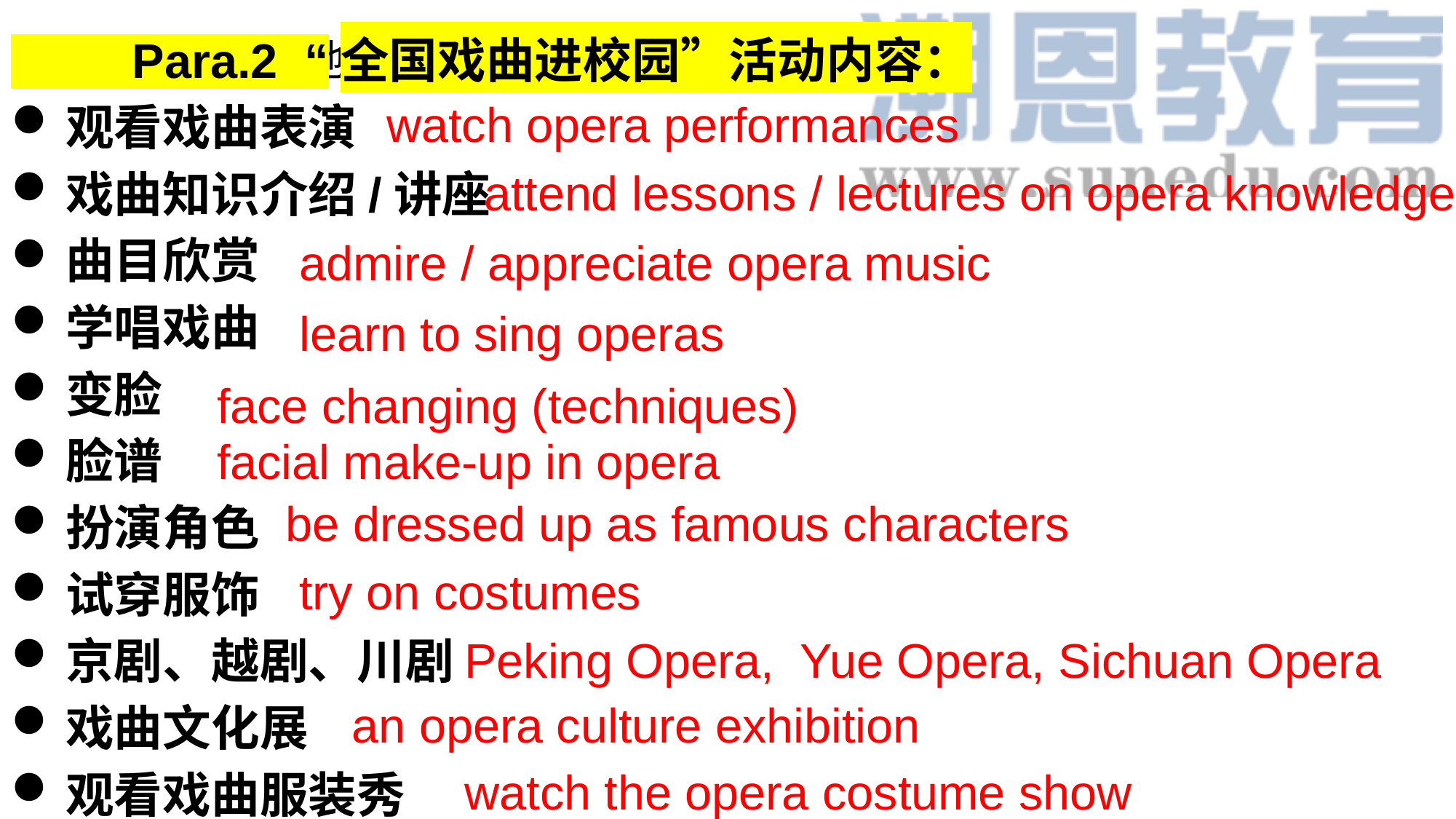

Para.2  “全国戏曲进校园”活动内容：
观看戏曲表演
戏曲知识介绍/讲座
曲目欣赏
学唱戏曲
变脸
脸谱
扮演角色
试穿服饰
京剧、越剧、川剧
戏曲文化展
观看戏曲服装秀
Para.2    1.时间地点;   2.活动内容;   3.活动感受。
watch opera performances
attend lessons / lectures on opera knowledge
admire / appreciate opera music
learn to sing operas
face changing (techniques)
facial make-up in opera
be dressed up as famous characters
try on costumes
Peking Opera,  Yue Opera, Sichuan Opera
an opera culture exhibition
watch the opera costume show